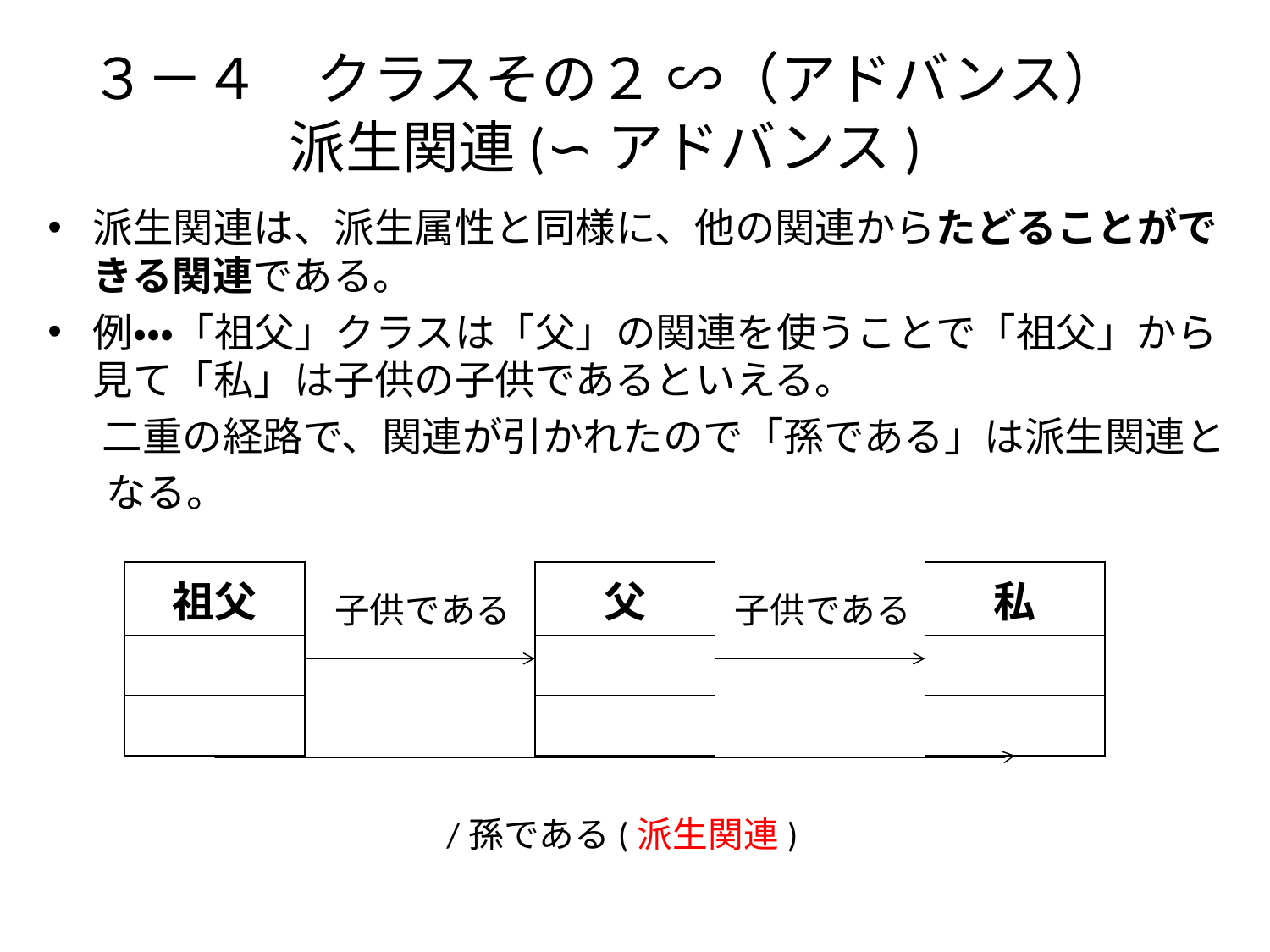

# ３－４　クラスその２ ∽（アドバンス） 派生関連(∽アドバンス)
派生関連は、派生属性と同様に、他の関連からたどることができる関連である。
例・・・「祖父」クラスは「父」の関連を使うことで「祖父」から見て「私」は子供の子供であるといえる。
     二重の経路で、関連が引かれたので「孫である」は派生関連と
　  なる。
| 祖父 |
| --- |
|  |
|  |
| 父 |
| --- |
|  |
|  |
| 私 |
| --- |
|  |
|  |
子供である
子供である
/孫である(派生関連)